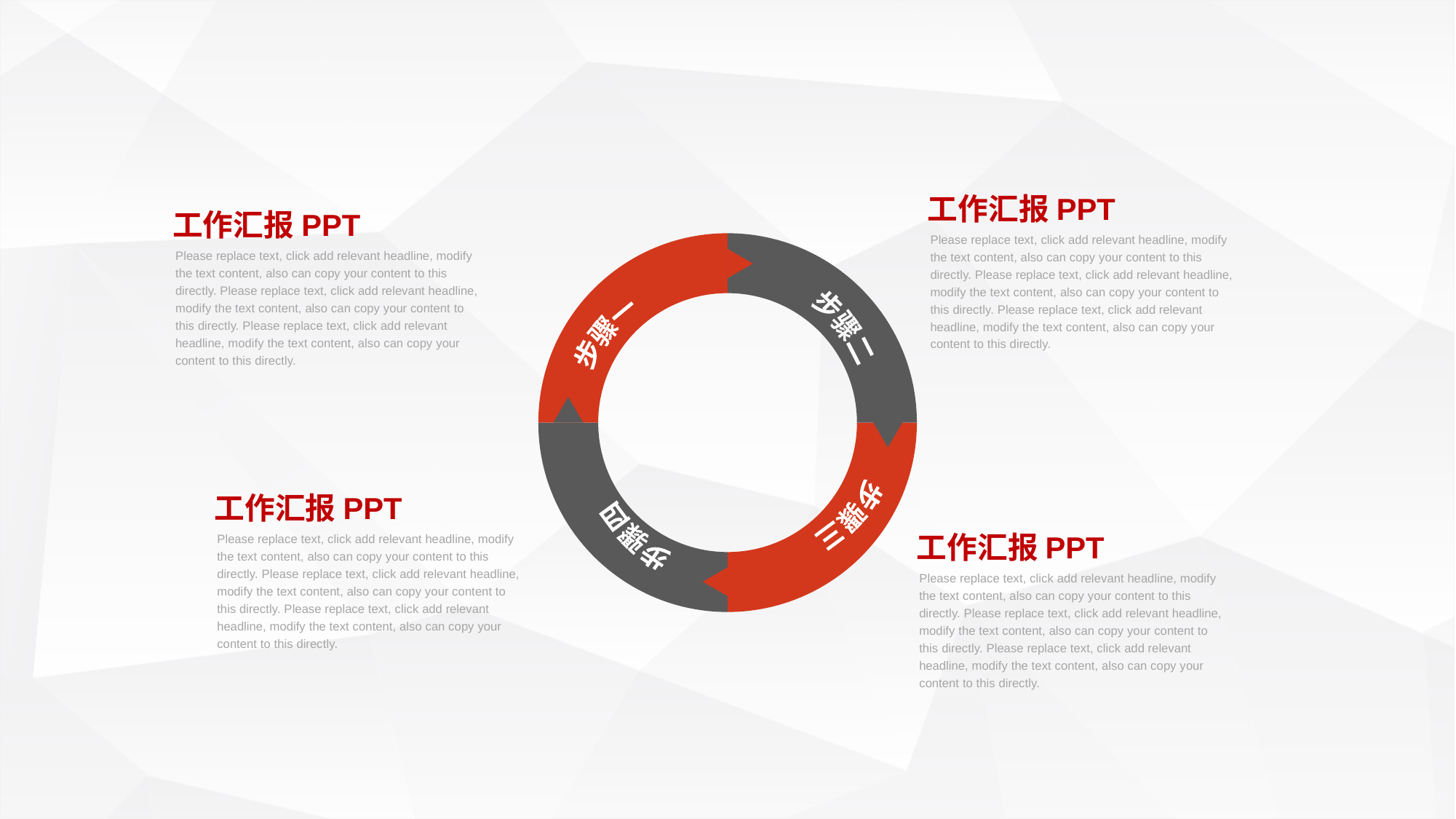

工作汇报PPT
工作汇报PPT
Please replace text, click add relevant headline, modify the text content, also can copy your content to this directly. Please replace text, click add relevant headline, modify the text content, also can copy your content to this directly. Please replace text, click add relevant headline, modify the text content, also can copy your content to this directly.

步骤二
步骤一
步骤三
步骤四

Please replace text, click add relevant headline, modify the text content, also can copy your content to this directly. Please replace text, click add relevant headline, modify the text content, also can copy your content to this directly. Please replace text, click add relevant headline, modify the text content, also can copy your content to this directly.

工作汇报PPT
工作汇报PPT
Please replace text, click add relevant headline, modify the text content, also can copy your content to this directly. Please replace text, click add relevant headline, modify the text content, also can copy your content to this directly. Please replace text, click add relevant headline, modify the text content, also can copy your content to this directly.

Please replace text, click add relevant headline, modify the text content, also can copy your content to this directly. Please replace text, click add relevant headline, modify the text content, also can copy your content to this directly. Please replace text, click add relevant headline, modify the text content, also can copy your content to this directly.